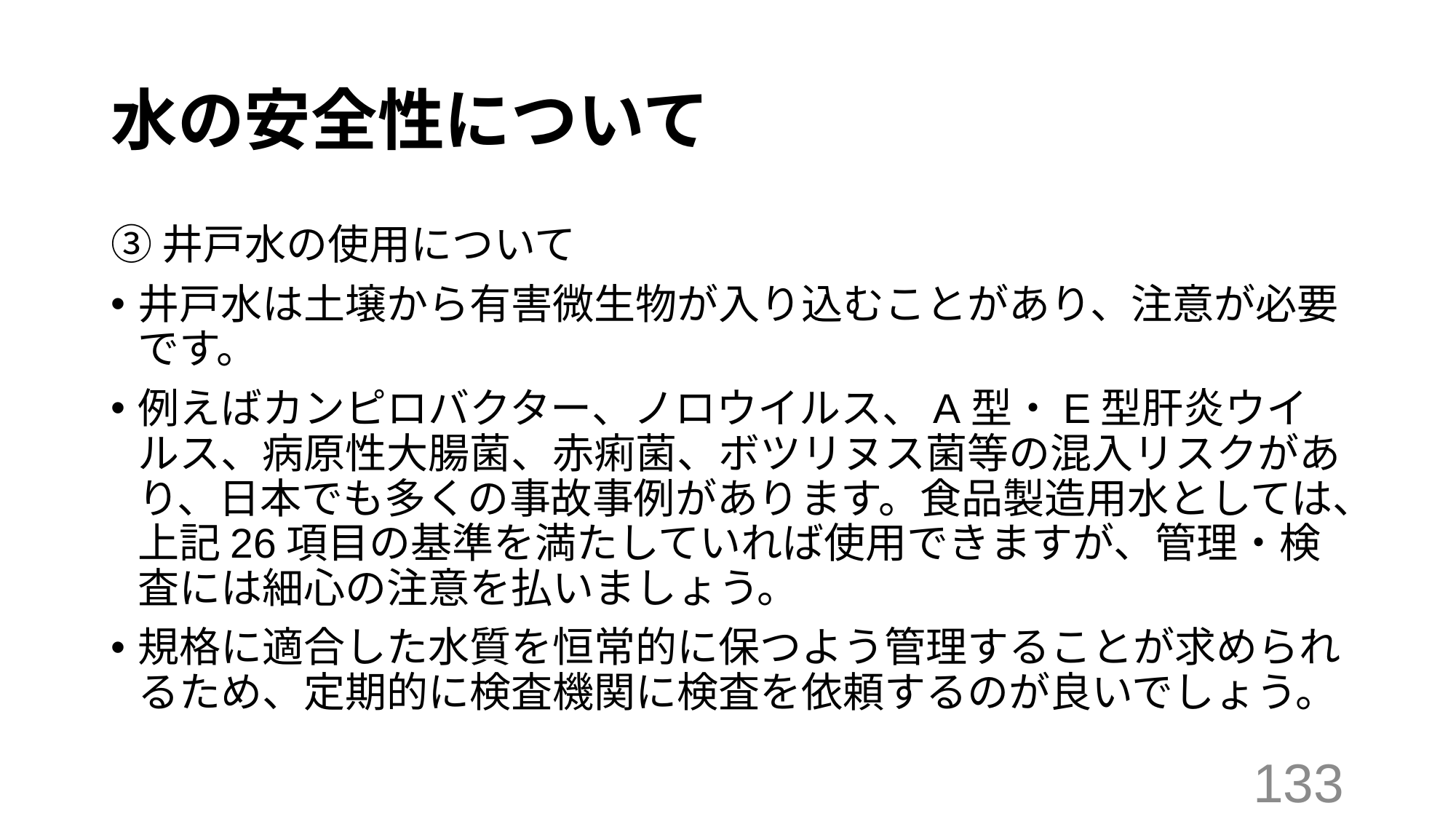

# 水の安全性について
③井戸水の使用について
井戸水は土壌から有害微生物が入り込むことがあり、注意が必要です。
例えばカンピロバクター、ノロウイルス、A型・E型肝炎ウイルス、病原性大腸菌、赤痢菌、ボツリヌス菌等の混入リスクがあり、日本でも多くの事故事例があります。食品製造用水としては、上記26項目の基準を満たしていれば使用できますが、管理・検査には細心の注意を払いましょう。
規格に適合した水質を恒常的に保つよう管理することが求められるため、定期的に検査機関に検査を依頼するのが良いでしょう。

133